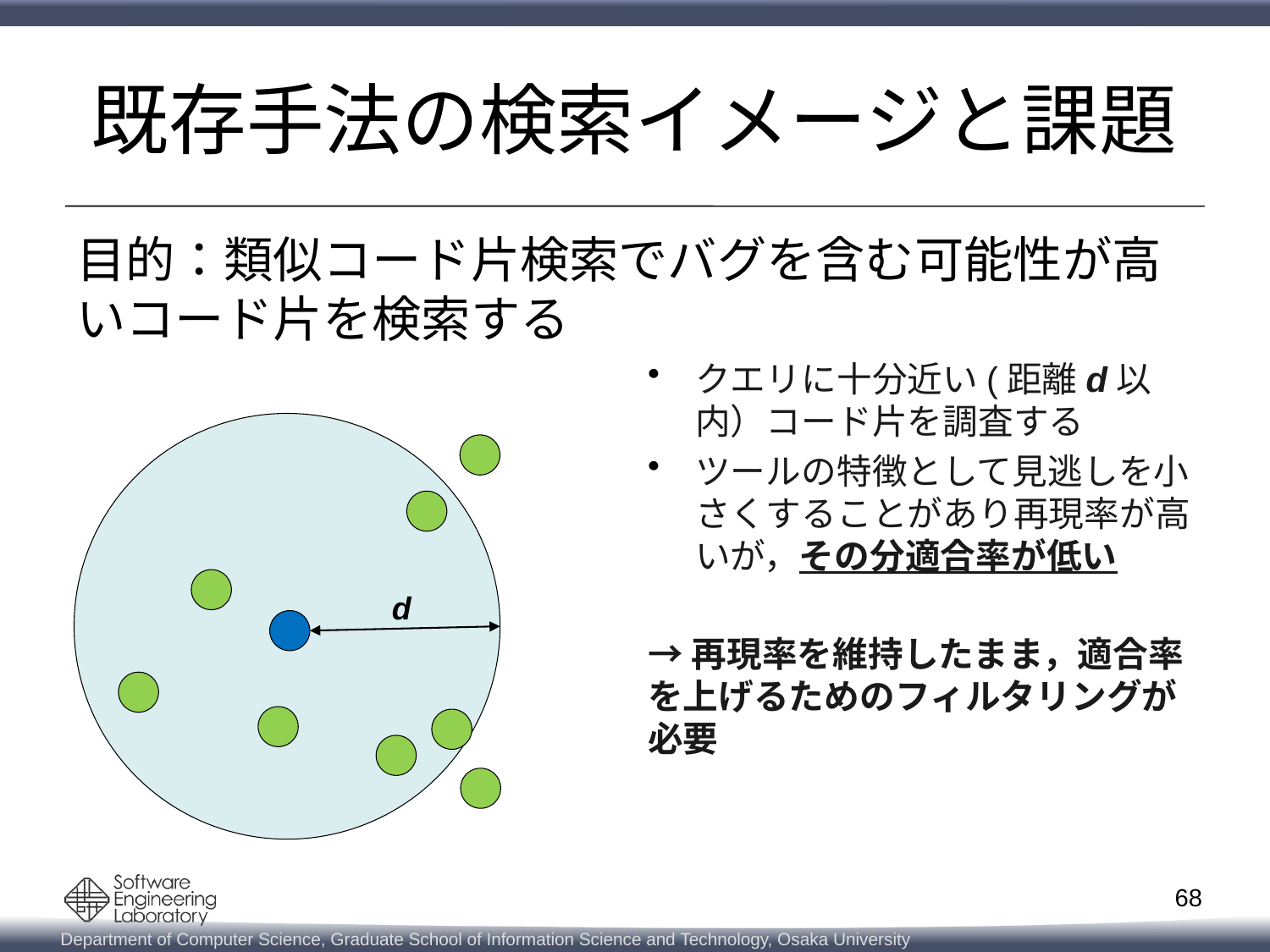

# 既存手法の検索イメージと課題
目的：類似コード片検索でバグを含む可能性が高いコード片を検索する
クエリに十分近い(距離d以内）コード片を調査する
ツールの特徴として見逃しを小さくすることがあり再現率が高いが，その分適合率が低い

→再現率を維持したまま，適合率を上げるためのフィルタリングが必要

d

68